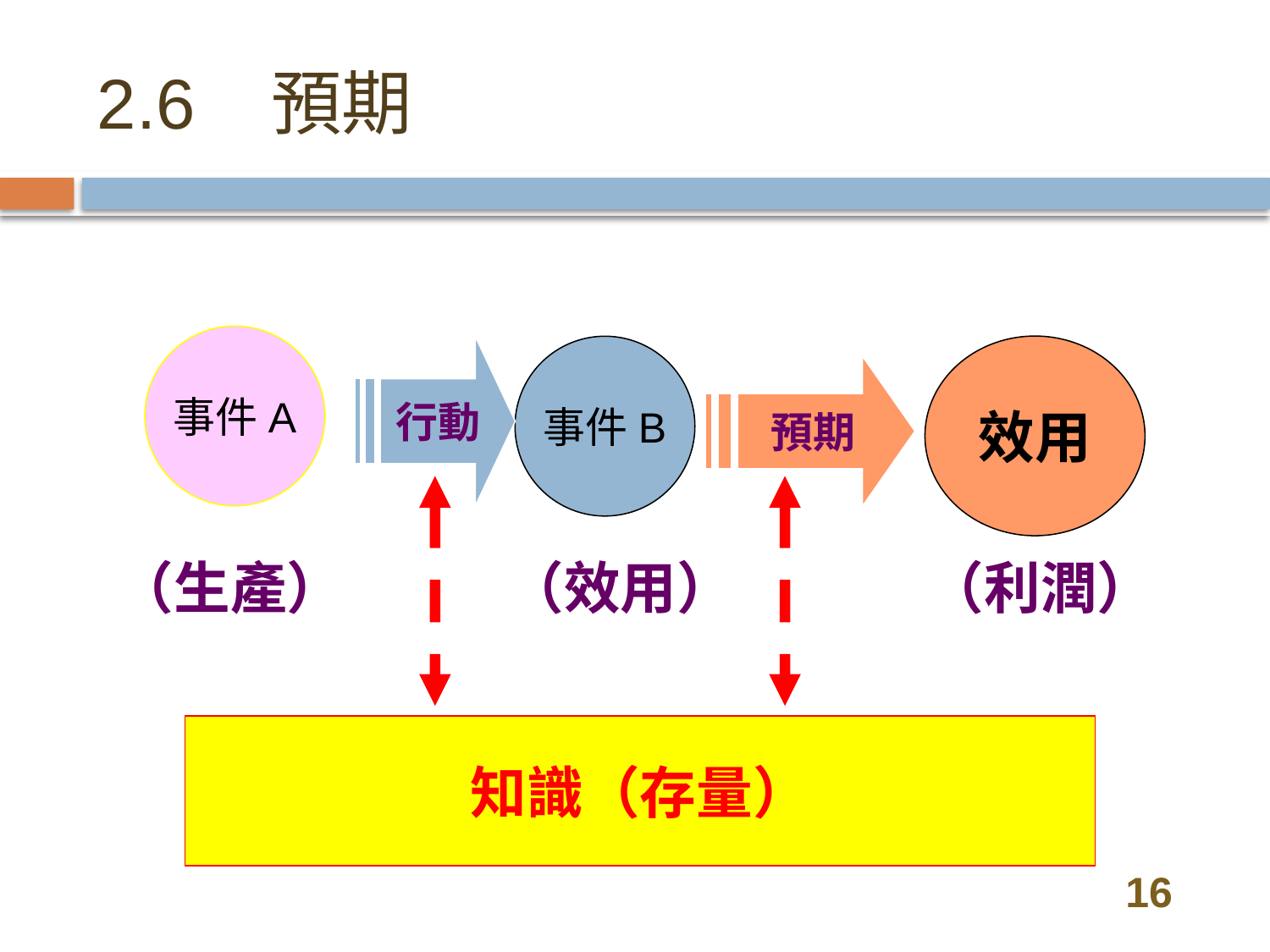

# 2.6   預期
事件A
效用
行動
事件B
預期

（生產）
（效用）
（利潤）
知識（存量）
16